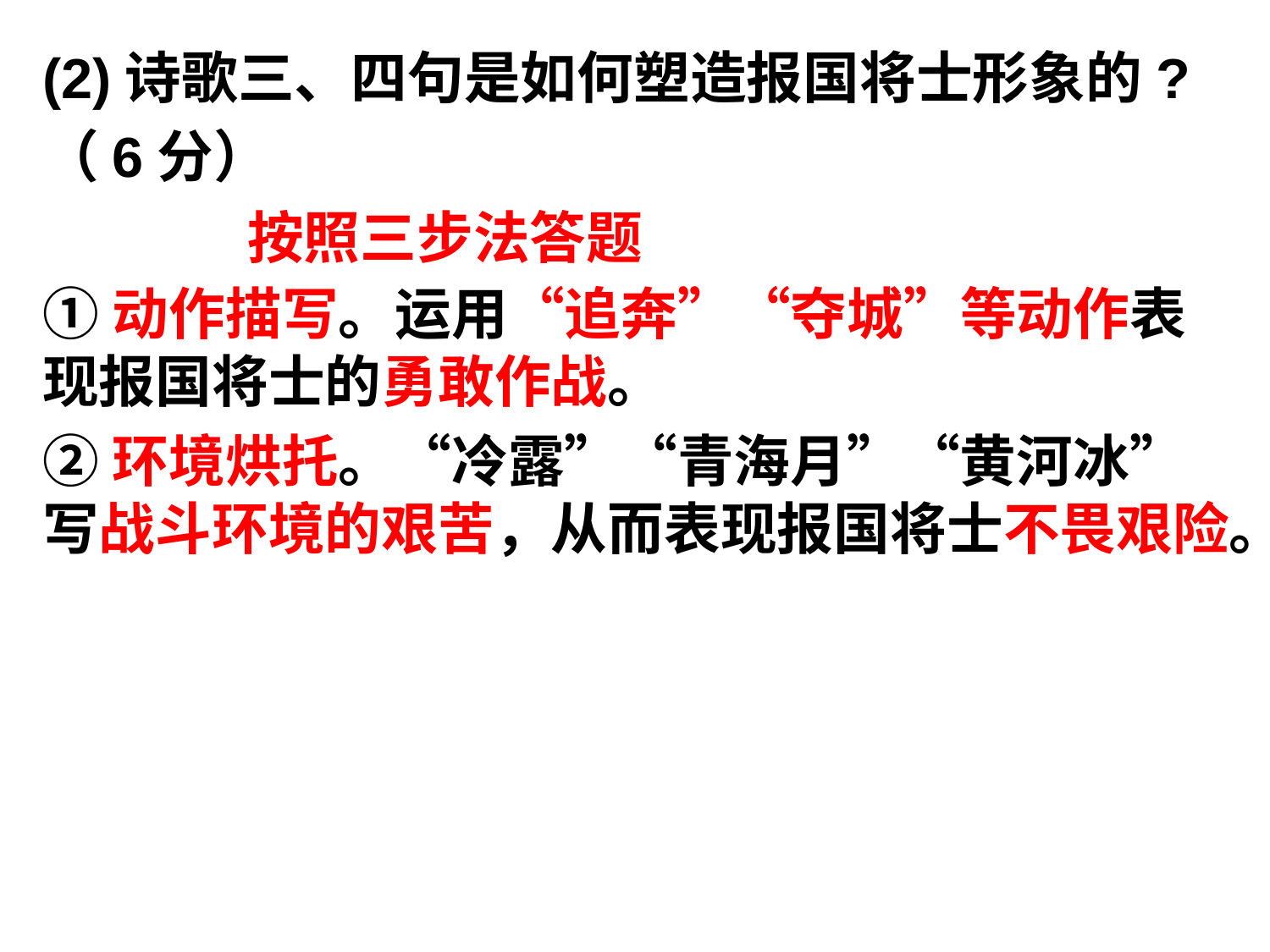

(2)诗歌三、四句是如何塑造报国将士形象的?
（6分）

①动作描写。运用“追奔”“夺城”等动作表现报国将士的勇敢作战。
②环境烘托。“冷露”“青海月”“黄河冰”写战斗环境的艰苦，从而表现报国将士不畏艰险。
按照三步法答题